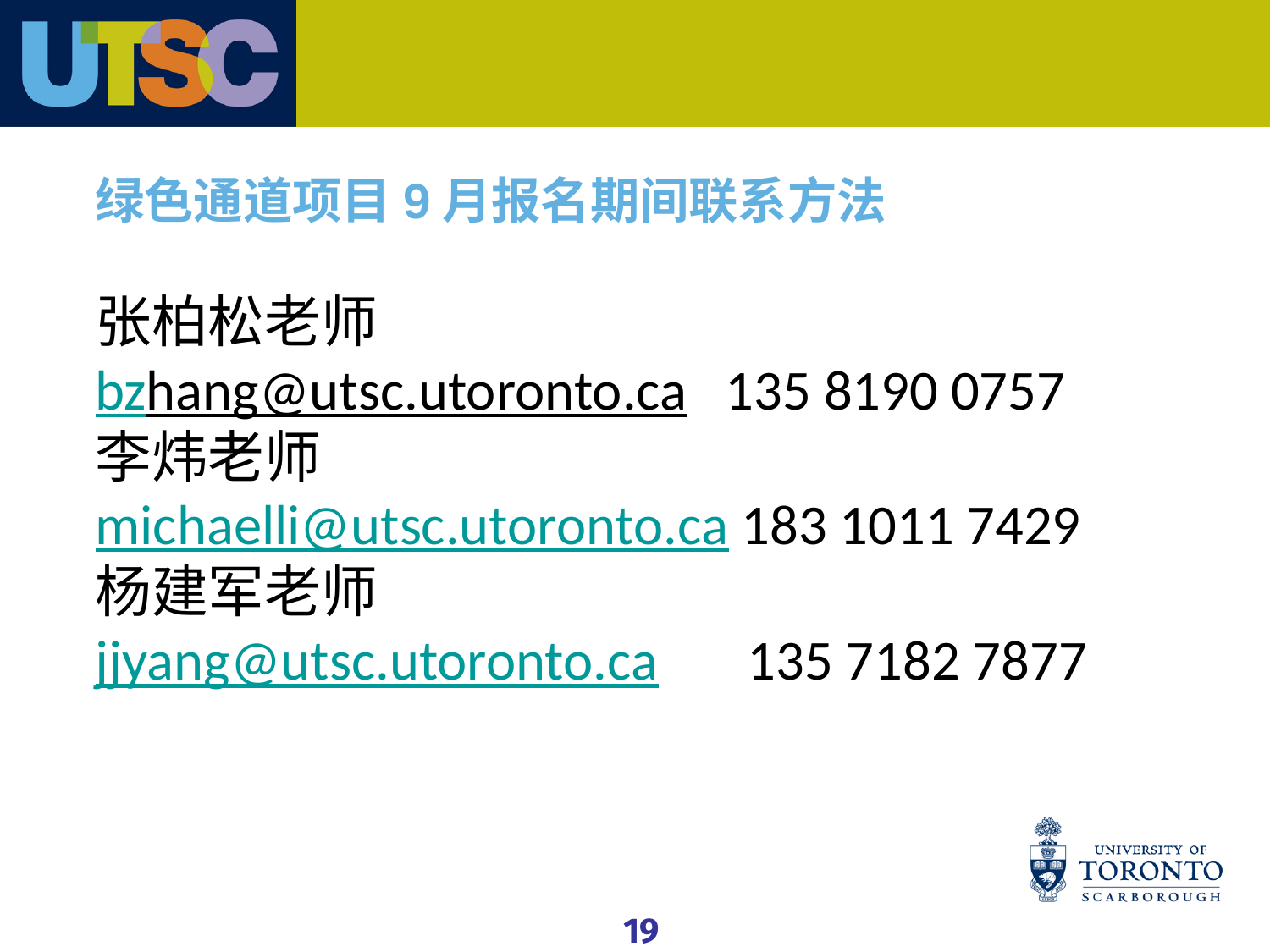

# 绿色通道项目9月报名期间联系方法
张柏松老师
bzhang@utsc.utoronto.ca   135 8190 0757
李炜老师
michaelli@utsc.utoronto.ca 183 1011 7429
杨建军老师
jjyang@utsc.utoronto.ca       135 7182 7877

19